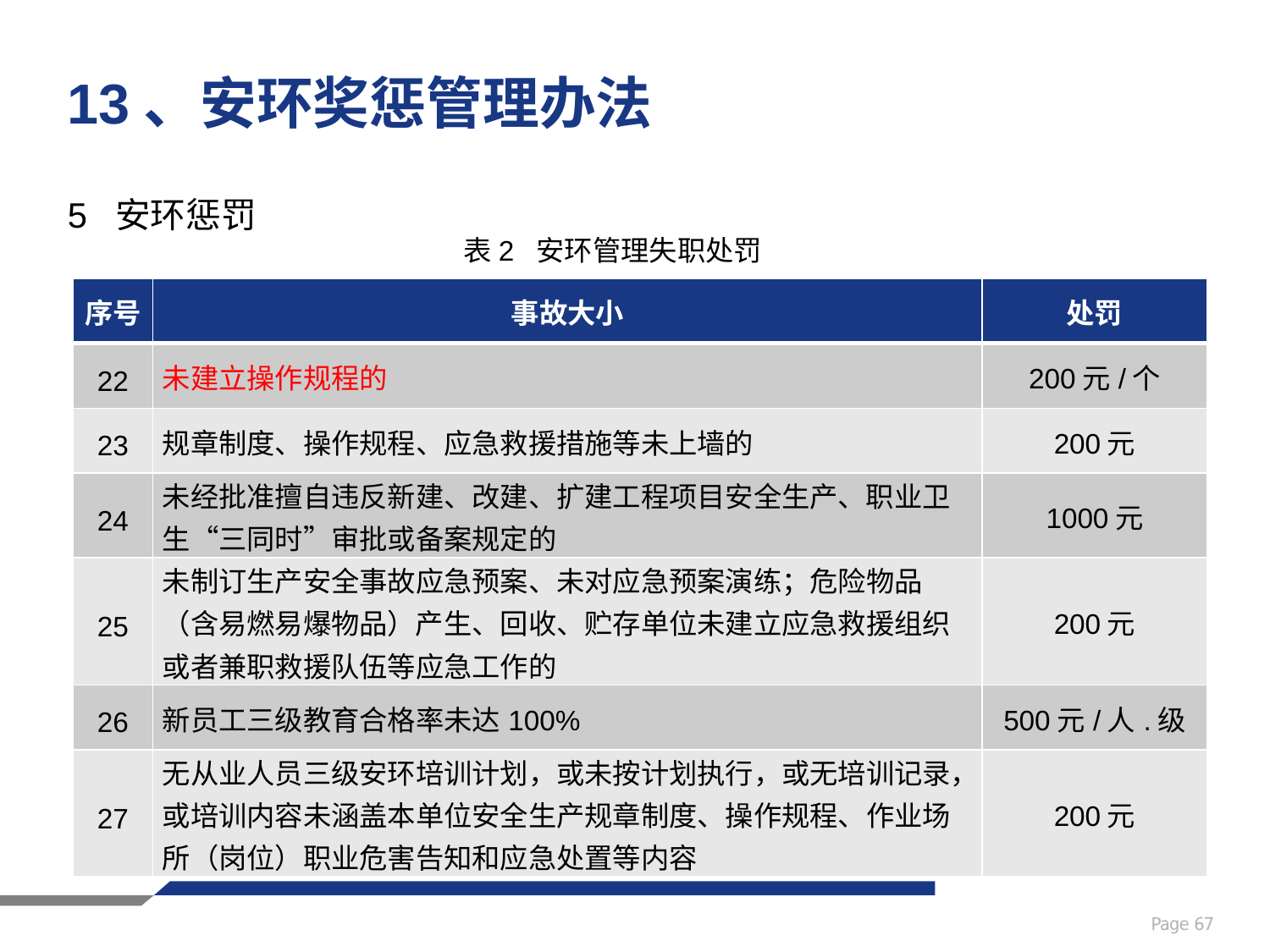

# 13、安环奖惩管理办法
5  安环惩罚
表2  安环管理失职处罚
| 序号 | 事故大小 | 处罚 |
| --- | --- | --- |
| 22 | 未建立操作规程的 | 200元/个 |
| 23 | 规章制度、操作规程、应急救援措施等未上墙的 | 200元 |
| 24 | 未经批准擅自违反新建、改建、扩建工程项目安全生产、职业卫生“三同时”审批或备案规定的 | 1000元 |
| 25 | 未制订生产安全事故应急预案、未对应急预案演练；危险物品（含易燃易爆物品）产生、回收、贮存单位未建立应急救援组织或者兼职救援队伍等应急工作的 | 200元 |
| 26 | 新员工三级教育合格率未达100% | 500元/人.级 |
| 27 | 无从业人员三级安环培训计划，或未按计划执行，或无培训记录，或培训内容未涵盖本单位安全生产规章制度、操作规程、作业场所（岗位）职业危害告知和应急处置等内容 | 200元 |
Page 67